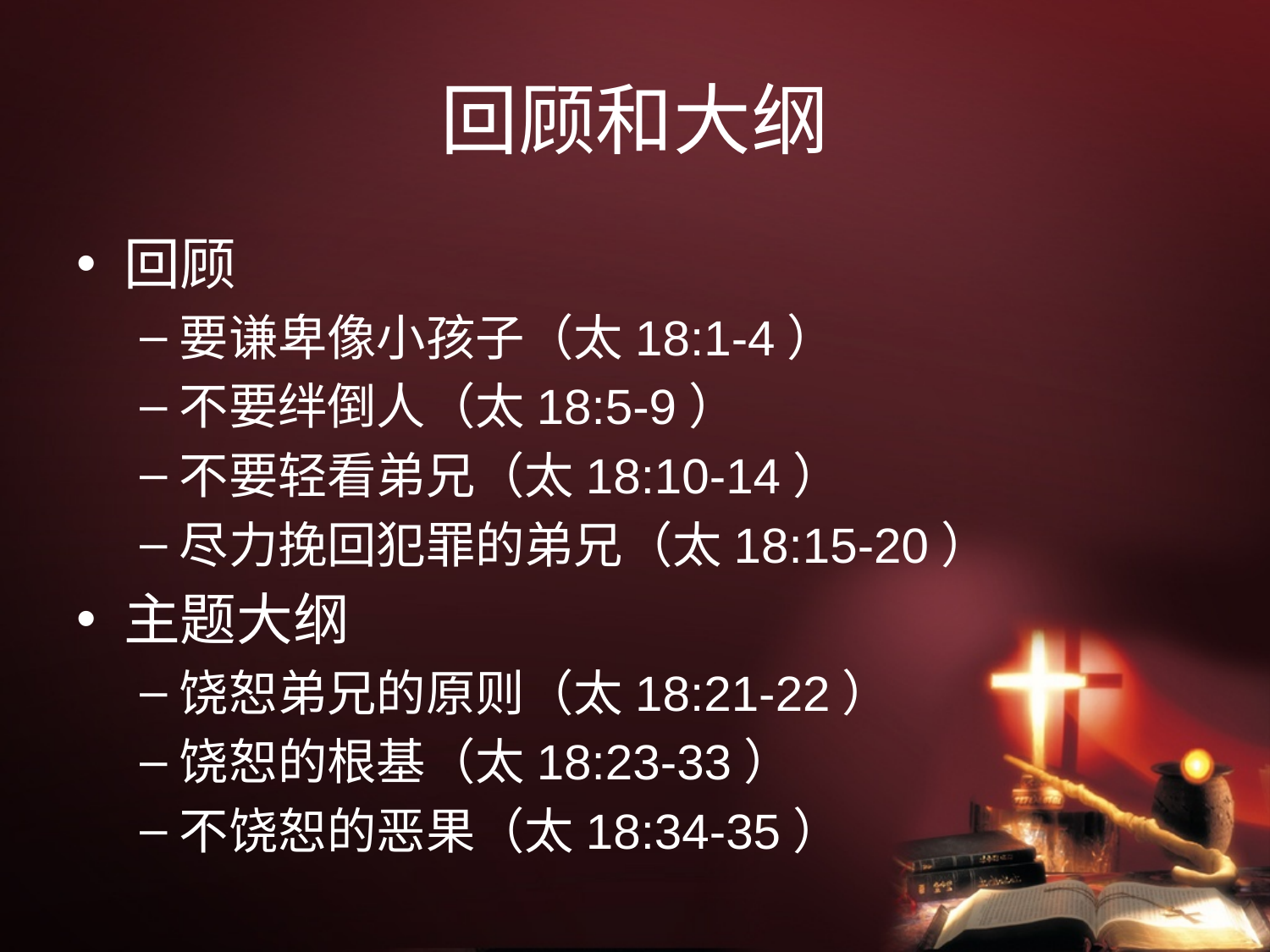

# 回顾和大纲
回顾
要谦卑像小孩子（太18:1-4）
不要绊倒人（太18:5-9）
不要轻看弟兄（太18:10-14）
尽力挽回犯罪的弟兄（太18:15-20）
主题大纲
饶恕弟兄的原则（太18:21-22）
饶恕的根基（太18:23-33）
不饶恕的恶果（太18:34-35）